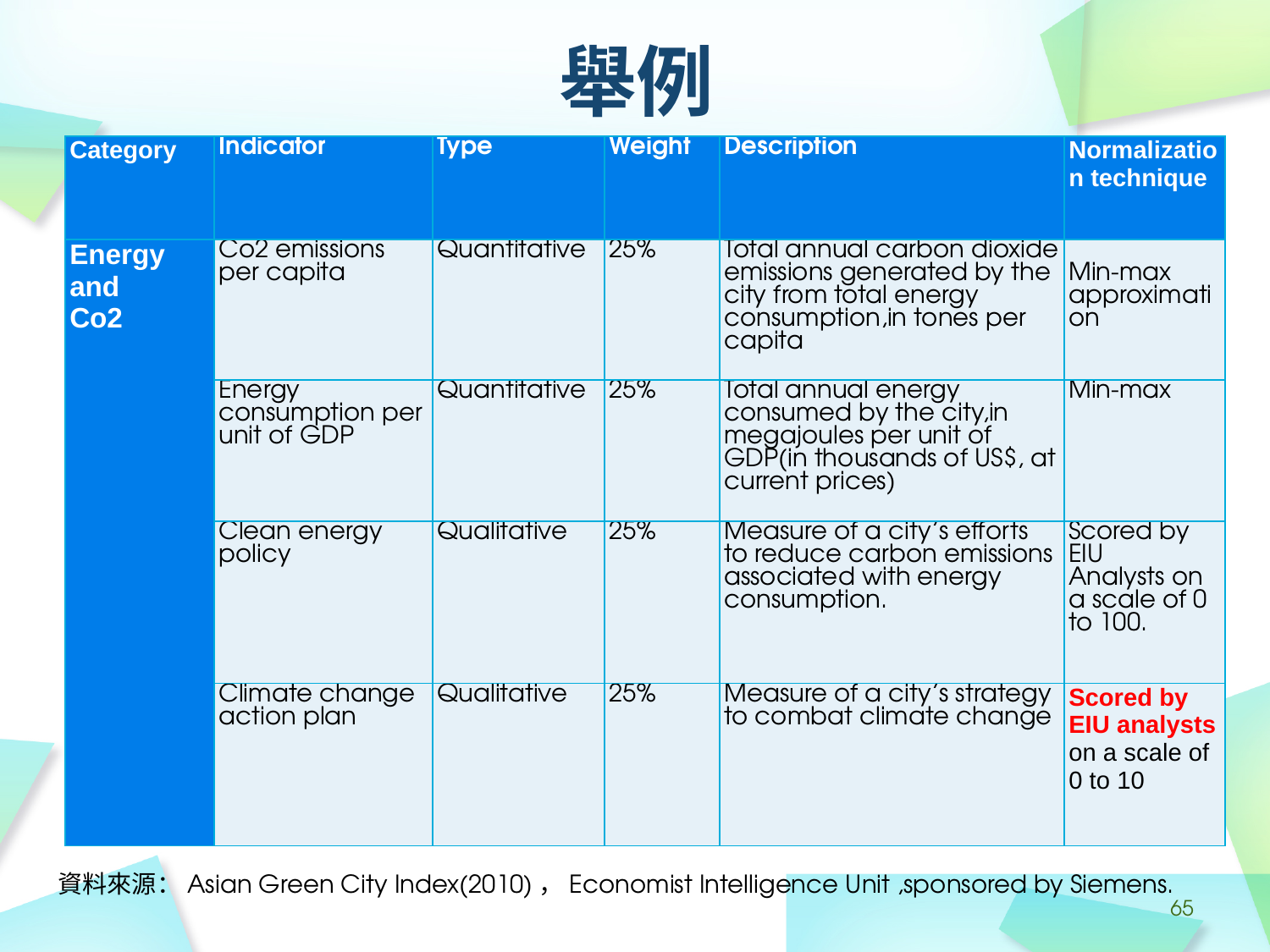

# 舉例
| Category | Indicator | Type | Weight | Description | Normalization technique |
| --- | --- | --- | --- | --- | --- |
| Energy and Co2 | Co2 emissions per capita | Quantitative | 25% | Total annual carbon dioxide emissions generated by the city from total energy consumption,in tones per capita | Min-max approximation |
|  | Energy consumption per unit of GDP | Quantitative | 25% | Total annual energy consumed by the city,in megajoules per unit of GDP(in thousands of US$, at current prices) | Min-max |
|  | Clean energy policy | Qualitative | 25% | Measure of a city’s efforts to reduce carbon emissions associated with energy consumption. | Scored by EIU Analysts on a scale of 0 to 100. |
|  | Climate change action plan | Qualitative | 25% | Measure of a city’s strategy to combat climate change | Scored by EIU analysts on a scale of 0 to 10 |
資料來源：Asian Green City Index(2010)，Economist Intelligence Unit ,sponsored by Siemens.
65